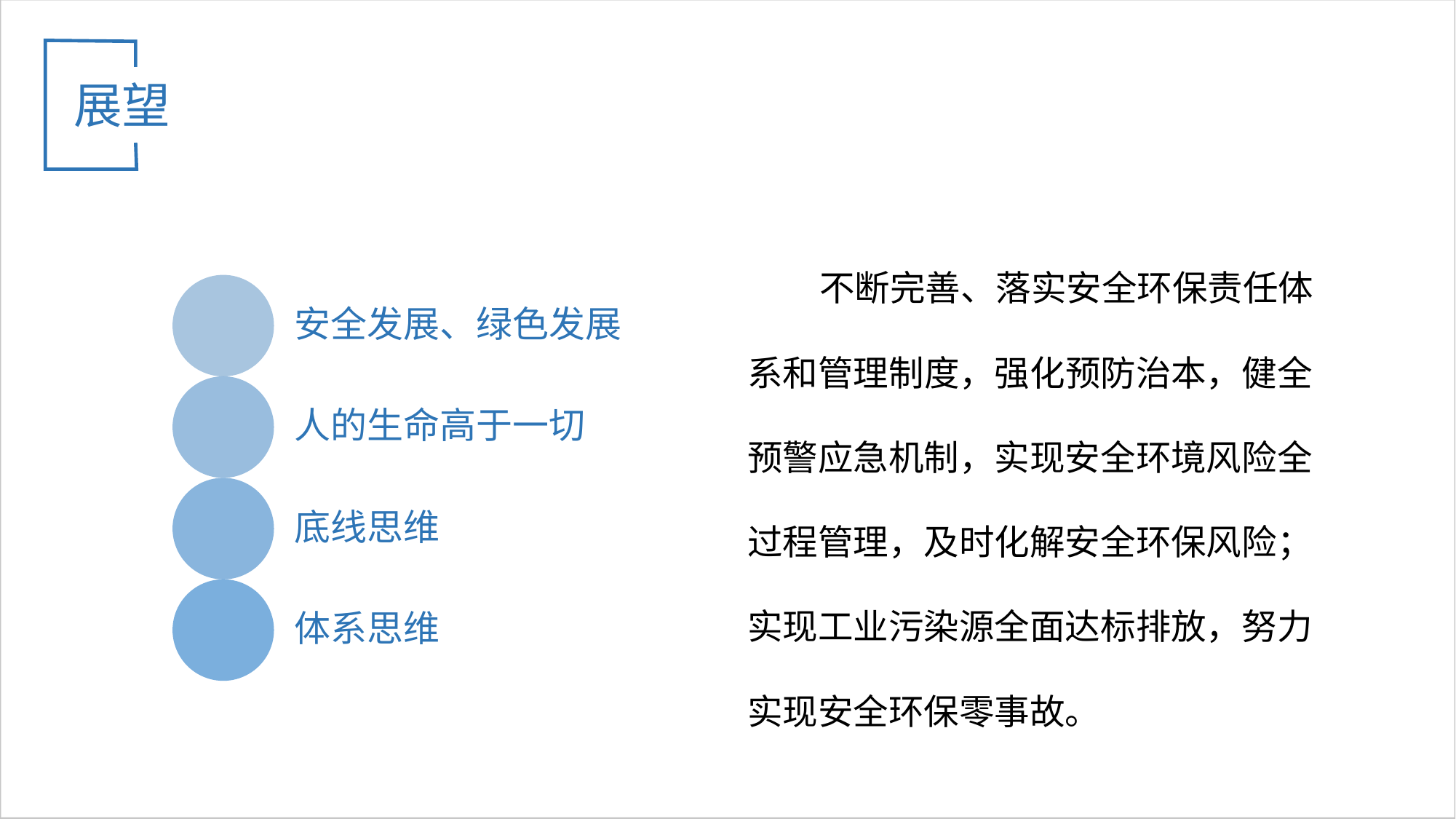

展望
安全发展、绿色发展
人的生命高于一切
底线思维
体系思维
不断完善、落实安全环保责任体系和管理制度，强化预防治本，健全预警应急机制，实现安全环境风险全过程管理，及时化解安全环保风险；实现工业污染源全面达标排放，努力实现安全环保零事故。